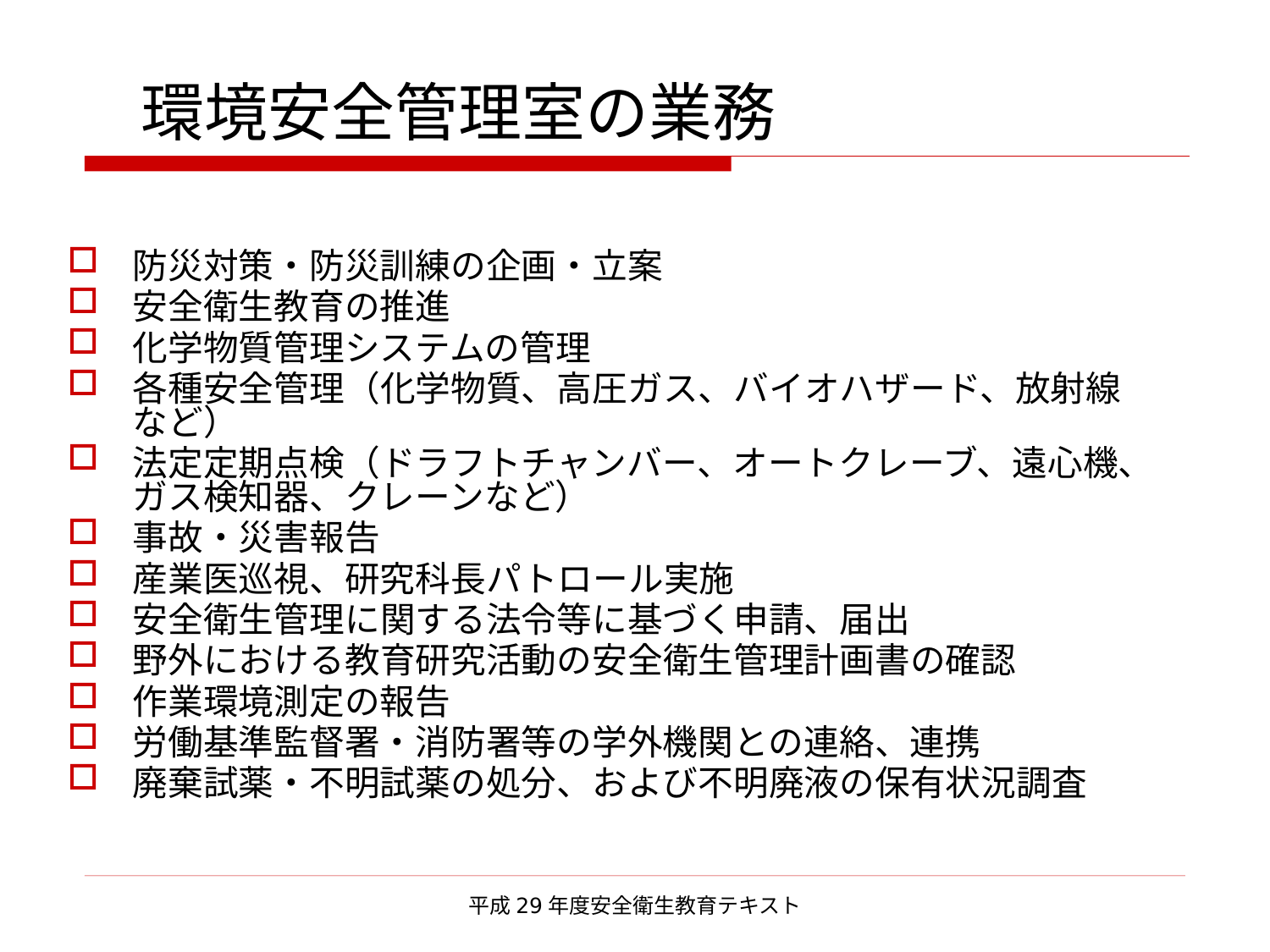

環境安全管理室の業務

防災対策・防災訓練の企画・立案
安全衛生教育の推進
化学物質管理システムの管理
各種安全管理（化学物質、高圧ガス、バイオハザード、放射線など）
法定定期点検（ドラフトチャンバー、オートクレーブ、遠心機、ガス検知器、クレーンなど）
事故・災害報告
産業医巡視、研究科長パトロール実施
安全衛生管理に関する法令等に基づく申請、届出
野外における教育研究活動の安全衛生管理計画書の確認
作業環境測定の報告
労働基準監督署・消防署等の学外機関との連絡、連携
廃棄試薬・不明試薬の処分、および不明廃液の保有状況調査

平成29年度安全衛生教育テキスト